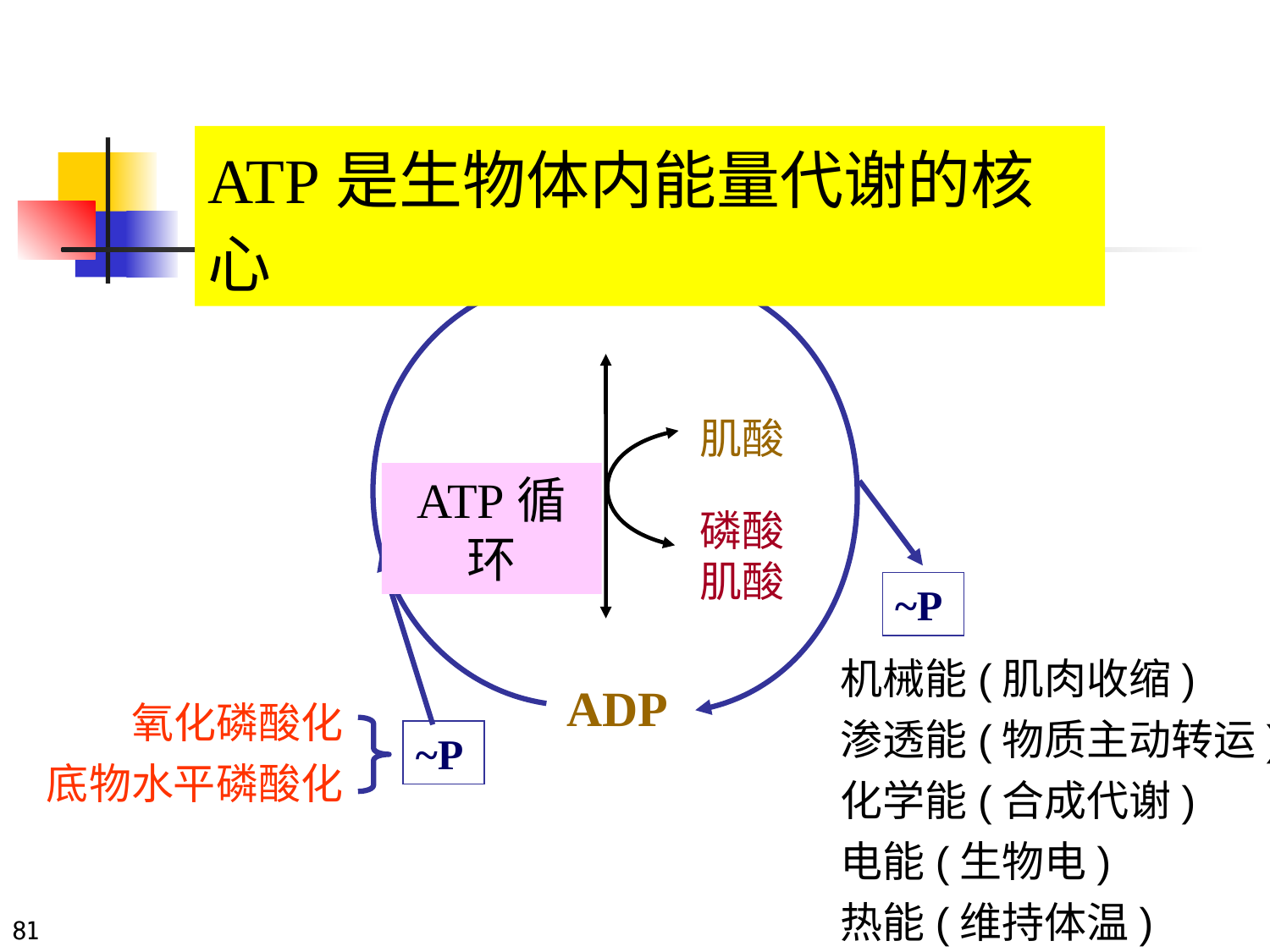

ATP是生物体内能量代谢的核心
ATP

~P

~P

肌酸

磷酸
肌酸
ATP循环
机械能(肌肉收缩)
渗透能(物质主动转运)
化学能(合成代谢)
电能(生物电)
热能(维持体温)
ADP
氧化磷酸化
底物水平磷酸化

81